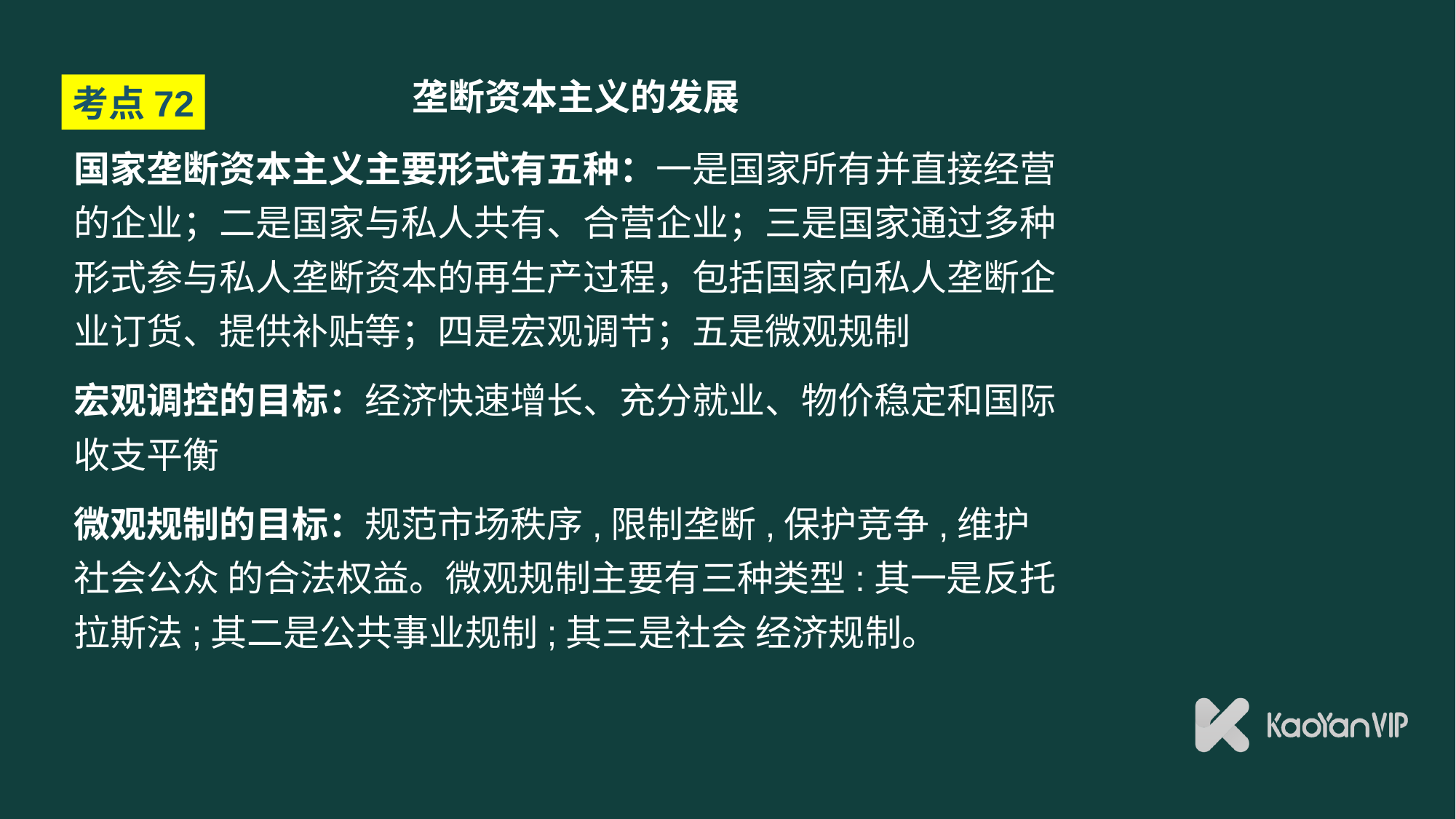

# 垄断资本主义的发展
考点72
国家垄断资本主义主要形式有五种：一是国家所有并直接经营的企业；二是国家与私人共有、合营企业；三是国家通过多种形式参与私人垄断资本的再生产过程，包括国家向私人垄断企业订货、提供补贴等；四是宏观调节；五是微观规制
宏观调控的目标：经济快速增长、充分就业、物价稳定和国际收支平衡
微观规制的目标：规范市场秩序,限制垄断,保护竞争,维护社会公众 的合法权益。微观规制主要有三种类型:其一是反托拉斯法;其二是公共事业规制;其三是社会 经济规制。